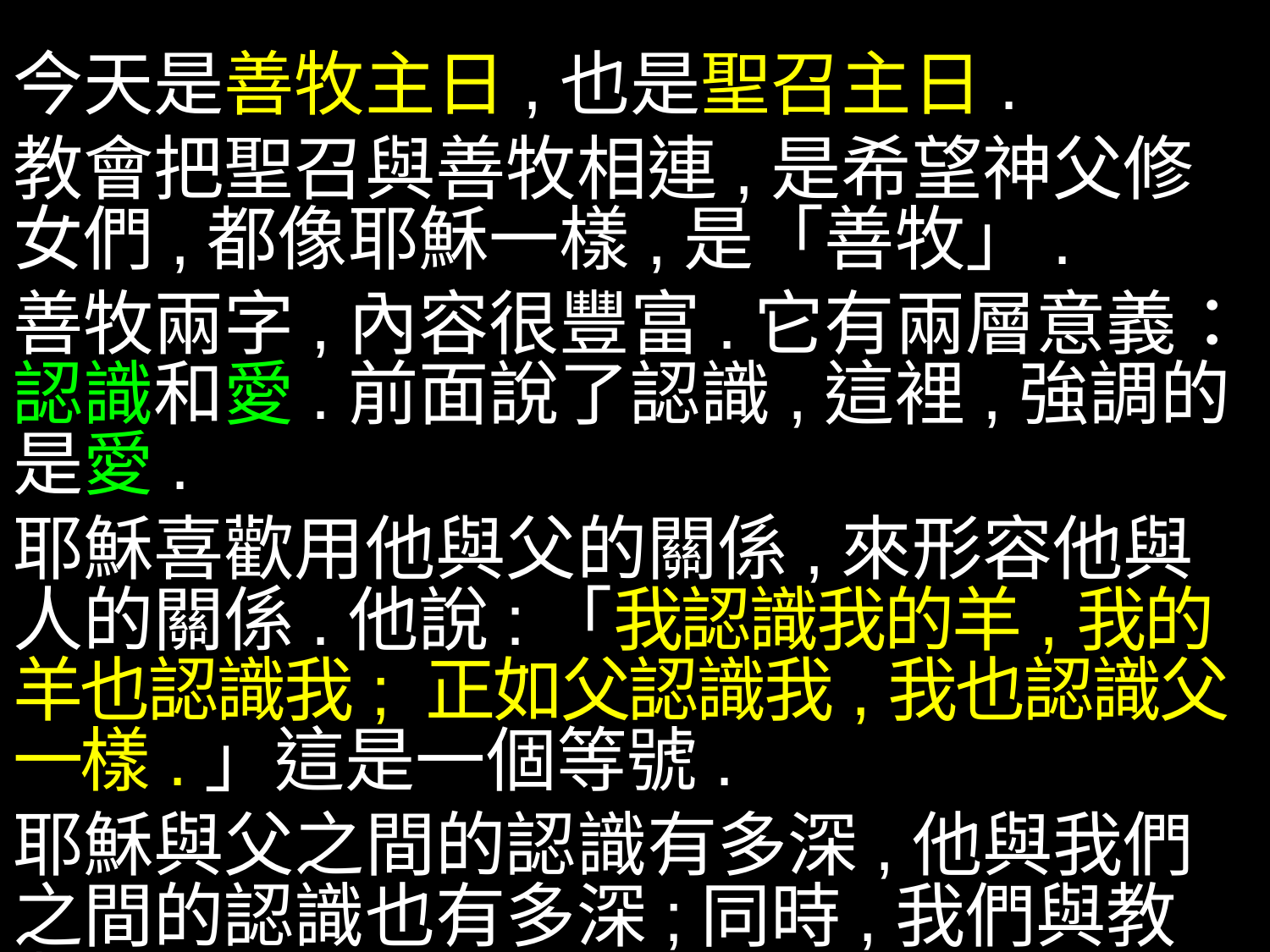

今天是善牧主日,也是聖召主日.
教會把聖召與善牧相連,是希望神父修女們,都像耶穌一樣,是「善牧」.
善牧兩字,內容很豐富.它有兩層意義：認識和愛.前面說了認識,這裡,強調的是愛.
耶穌喜歡用他與父的關係,來形容他與人的關係.他說:「我認識我的羊,我的羊也認識我; 正如父認識我,我也認識父一樣.」這是一個等號.
耶穌與父之間的認識有多深,他與我們之間的認識也有多深;同時,我們與教友,